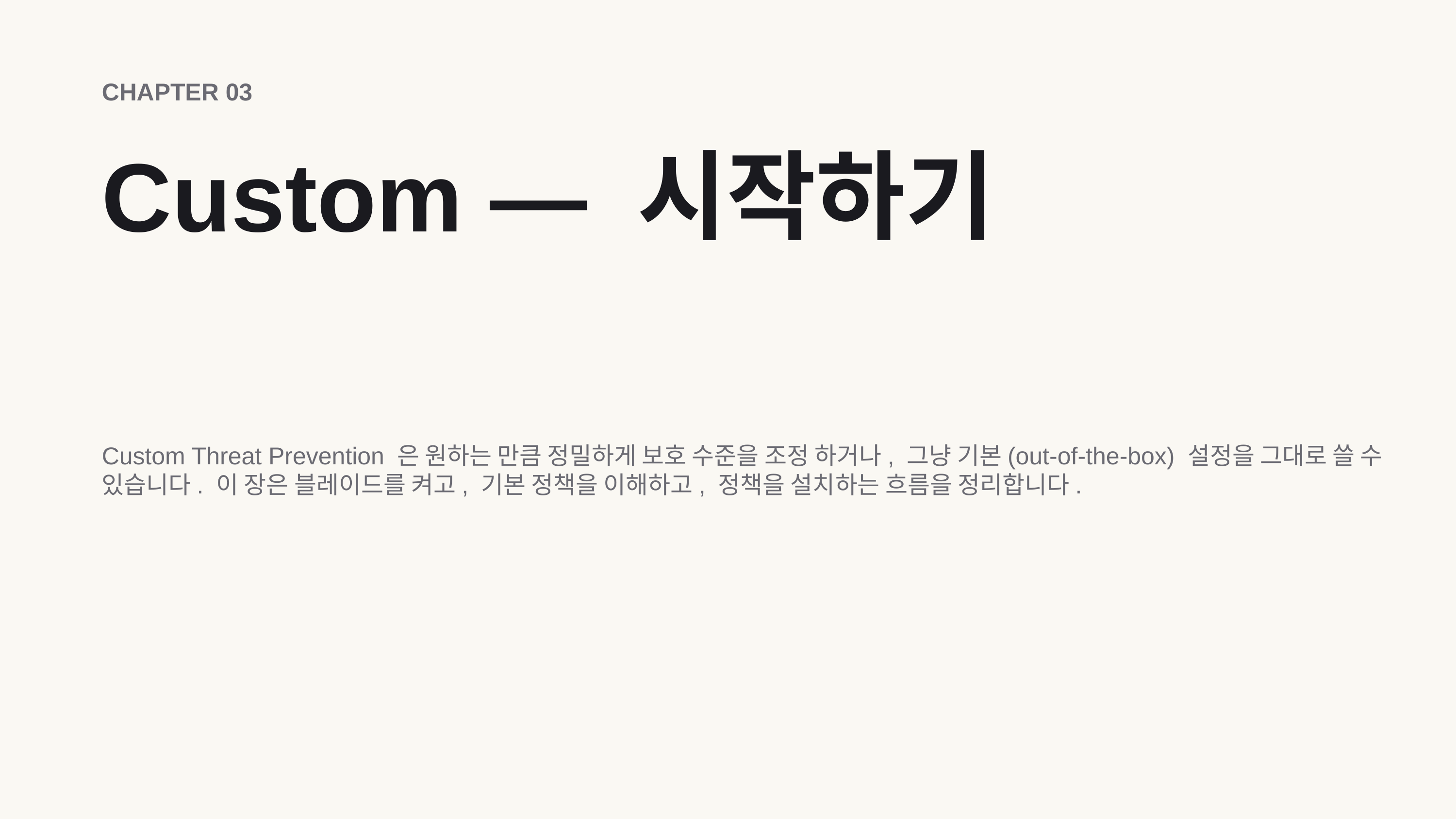

CHAPTER 03
Custom — 시작하기
Custom Threat Prevention 은 원하는 만큼 정밀하게 보호 수준을 조정 하거나, 그냥 기본(out-of-the-box) 설정을 그대로 쓸 수 있습니다. 이 장은 블레이드를 켜고, 기본 정책을 이해하고, 정책을 설치하는 흐름을 정리합니다.